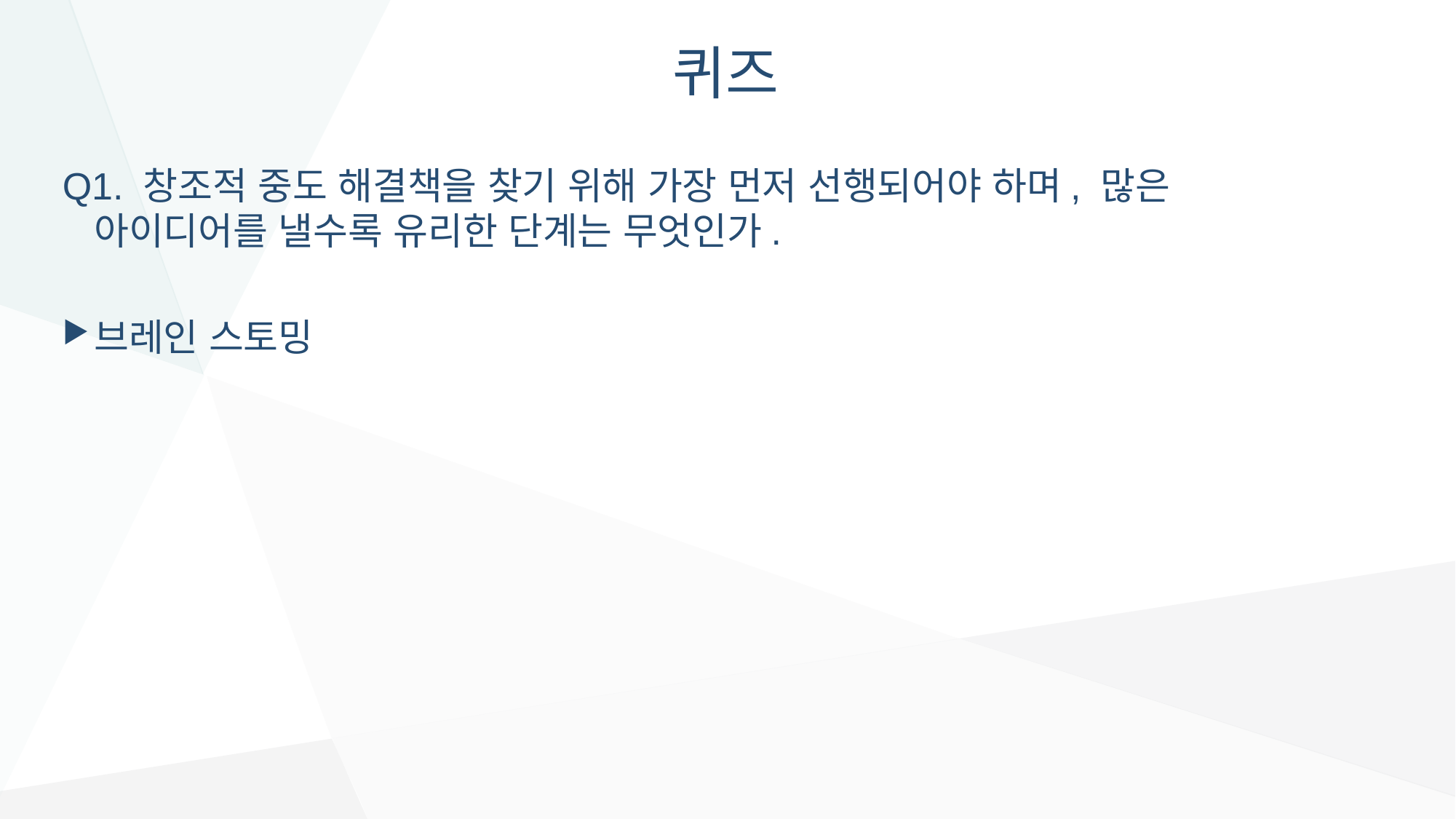

# 퀴즈
Q1. 창조적 중도 해결책을 찾기 위해 가장 먼저 선행되어야 하며, 많은 아이디어를 낼수록 유리한 단계는 무엇인가.

브레인 스토밍